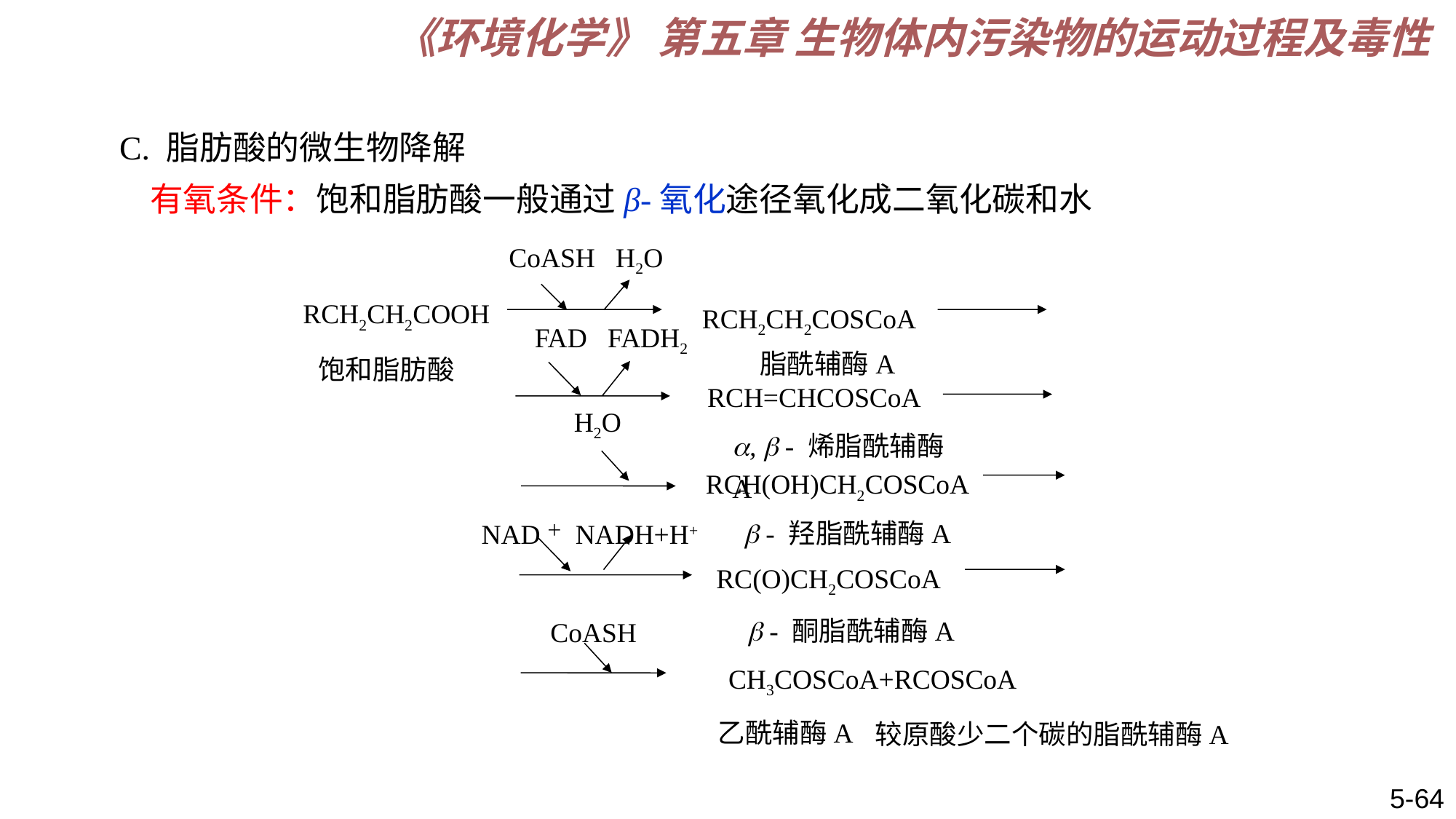

《环境化学》 第五章 生物体内污染物的运动过程及毒性
C. 脂肪酸的微生物降解
   有氧条件：饱和脂肪酸一般通过β-氧化途径氧化成二氧化碳和水
CoASH   H2O

RCH2CH2COOH

RCH2CH2COSCoA

脂酰辅酶A
FAD   FADH2

饱和脂肪酸

RCH=CHCOSCoA

α, β - 烯脂酰辅酶A
H2O

RCH(OH)CH2COSCoA

β - 羟脂酰辅酶A
NAD＋ NADH+H+

RC(O)CH2COSCoA

β - 酮脂酰辅酶A
CoASH

CH3COSCoA+RCOSCoA
乙酰辅酶A
较原酸少二个碳的脂酰辅酶A
5-64